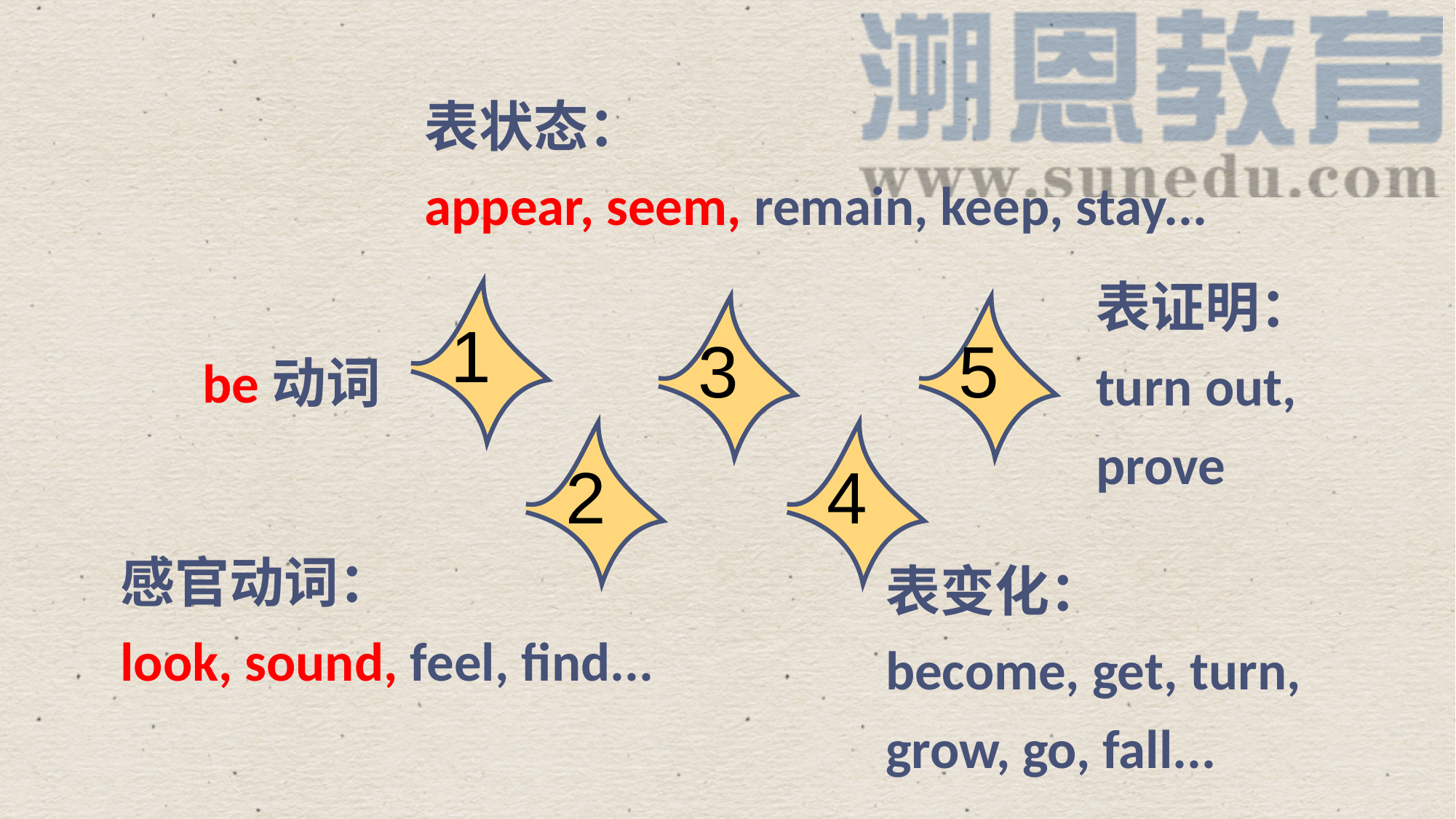

表状态：
appear, seem, remain, keep, stay...
表证明：
turn out, prove

1

3

5
be动词

2

4
感官动词：
look, sound, feel, find...
表变化：
become, get, turn,
grow, go, fall...